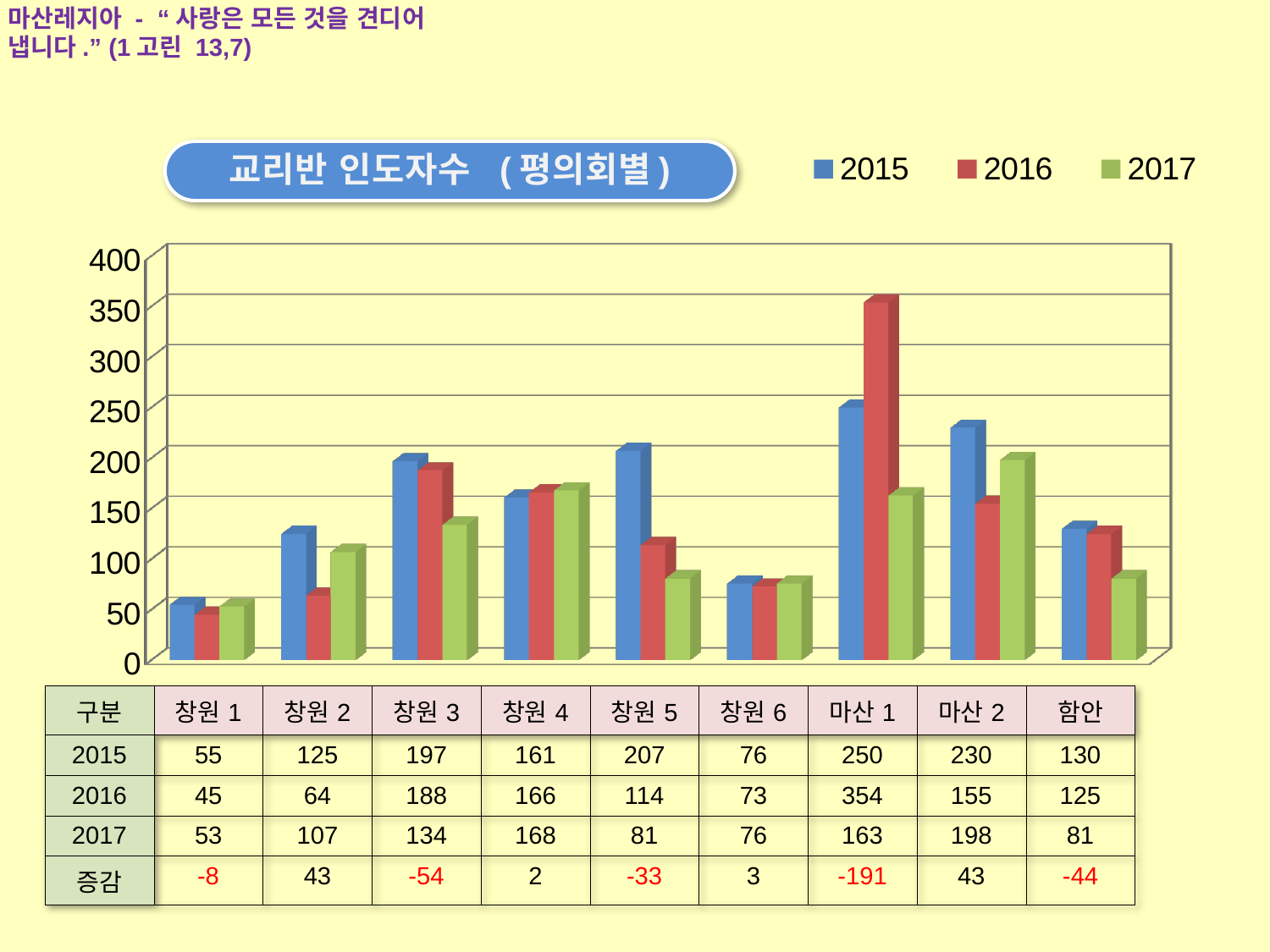

마산레지아 -  “사랑은 모든 것을 견디어 냅니다.” (1고린 13,7)

[unsupported chart]

| 구분 | 창원1 | 창원2 | 창원3 | 창원4 | 창원5 | 창원6 | 마산1 | 마산2 | 함안 |
| --- | --- | --- | --- | --- | --- | --- | --- | --- | --- |
| 2015 | 55 | 125 | 197 | 161 | 207 | 76 | 250 | 230 | 130 |
| 2016 | 45 | 64 | 188 | 166 | 114 | 73 | 354 | 155 | 125 |
| 2017 | 53 | 107 | 134 | 168 | 81 | 76 | 163 | 198 | 81 |
| 증감 | -8 | 43 | -54 | 2 | -33 | 3 | -191 | 43 | -44 |